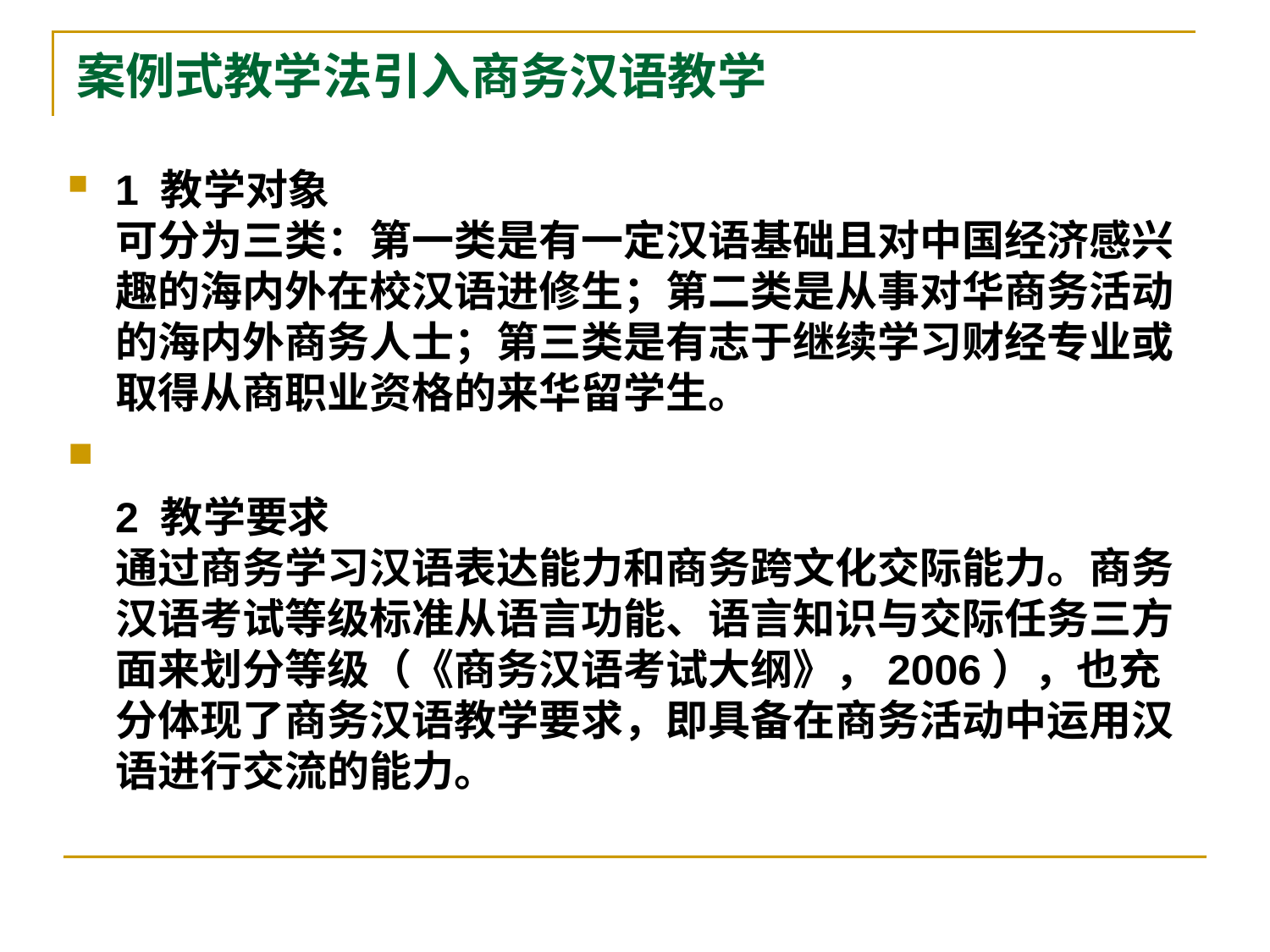

# 案例式教学法引入商务汉语教学
1 教学对象
可分为三类：第一类是有一定汉语基础且对中国经济感兴趣的海内外在校汉语进修生；第二类是从事对华商务活动的海内外商务人士；第三类是有志于继续学习财经专业或取得从商职业资格的来华留学生。
2 教学要求
通过商务学习汉语表达能力和商务跨文化交际能力。商务汉语考试等级标准从语言功能、语言知识与交际任务三方面来划分等级（《商务汉语考试大纲》，2006），也充分体现了商务汉语教学要求，即具备在商务活动中运用汉语进行交流的能力。